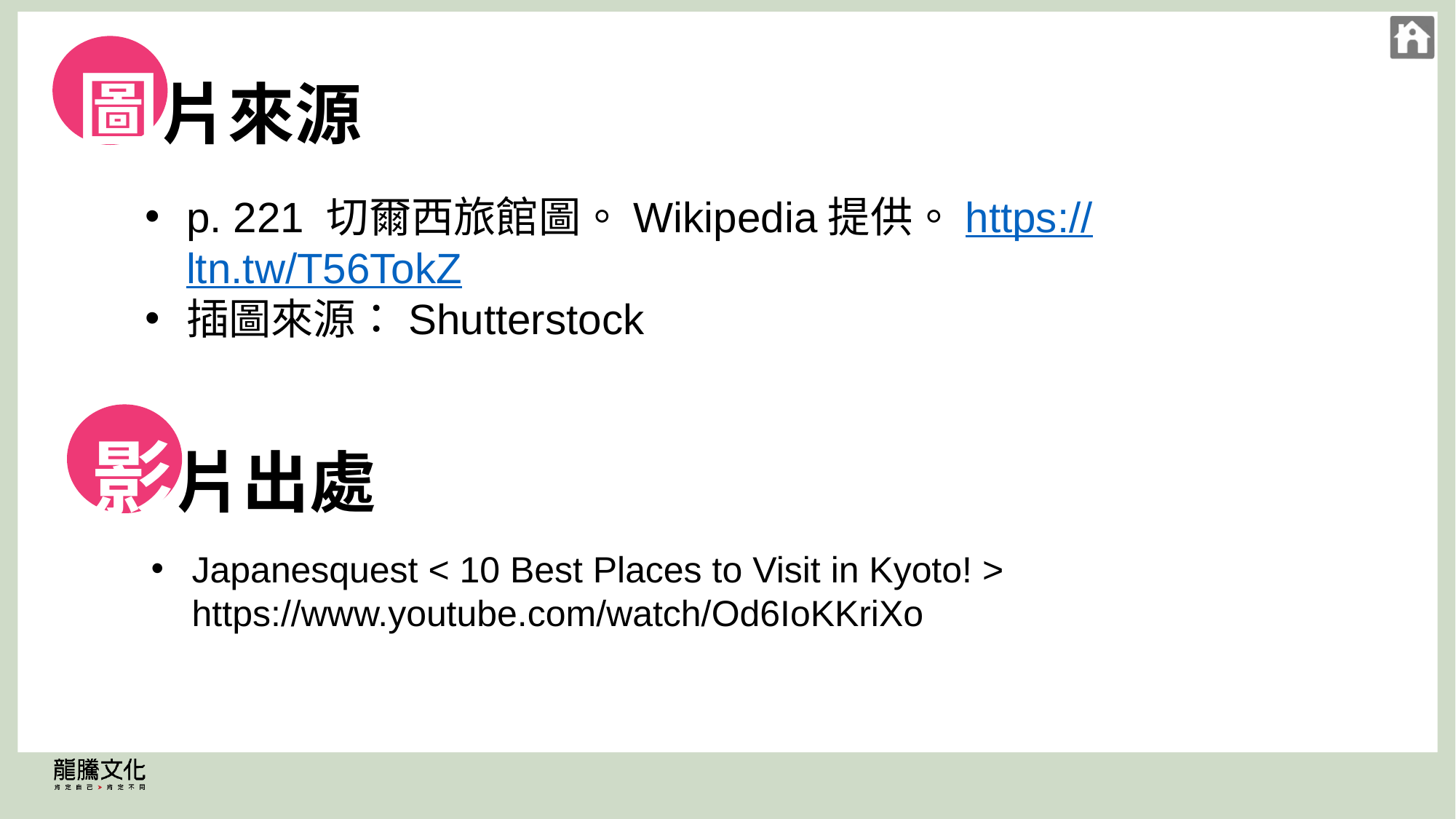

圖

片來源
p. 221 切爾西旅館圖。Wikipedia提供。https://ltn.tw/T56TokZ
插圖來源：Shutterstock
影

片出處
Japanesquest < 10 Best Places to Visit in Kyoto! >
https://www.youtube.com/watch/Od6IoKKriXo